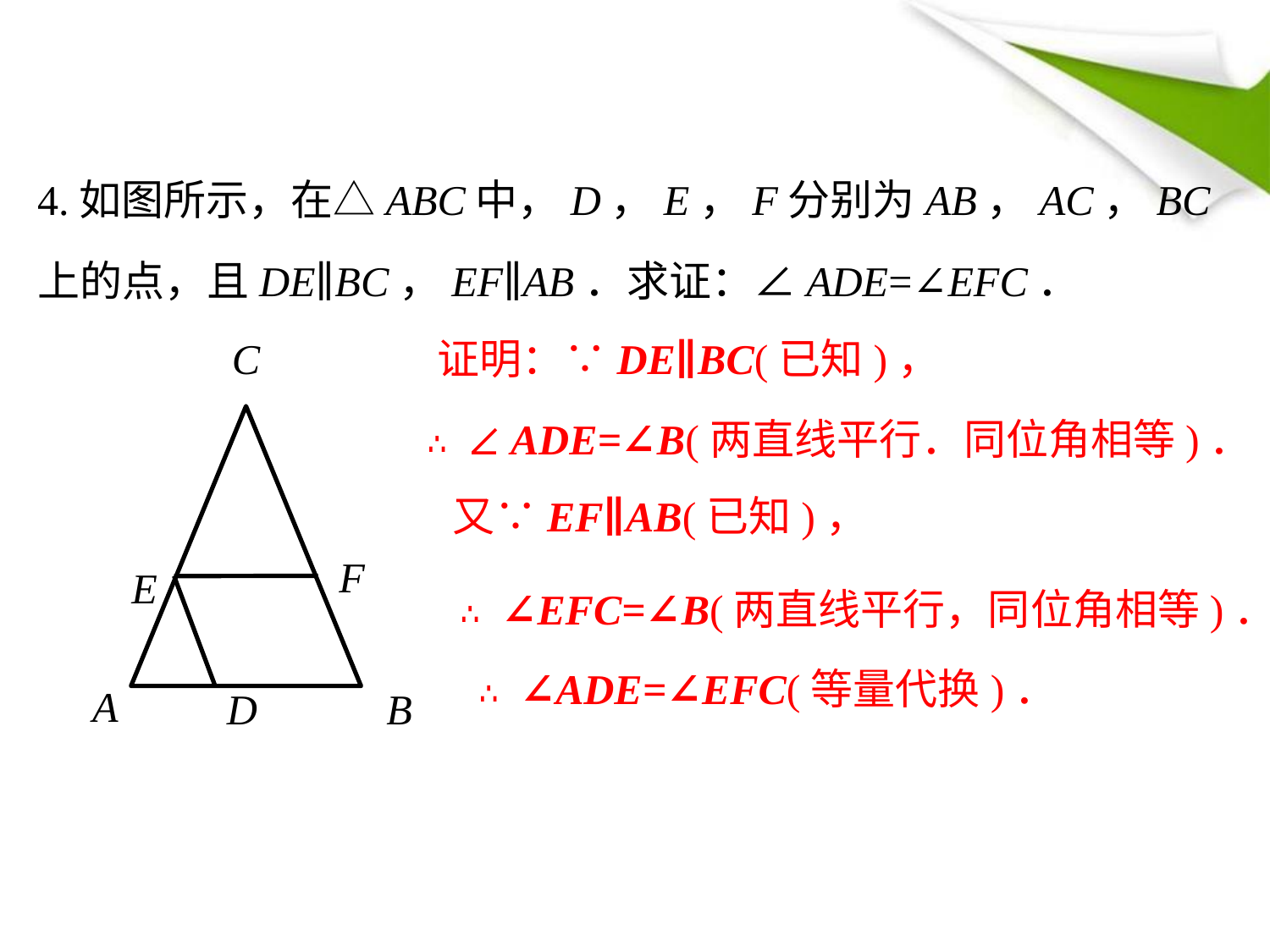

4.如图所示，在△ABC中，D，E，F分别为AB，AC，BC上的点，且DE∥BC，EF∥AB．求证：∠ADE=∠EFC．
C

F
E
A
B
D
证明：∵DE∥BC(已知)，
∴∠ADE=∠B(两直线平行．同位角相等)．
又∵EF∥AB(已知)，
∴∠EFC=∠B(两直线平行，同位角相等)．
∴∠ADE=∠EFC(等量代换)．